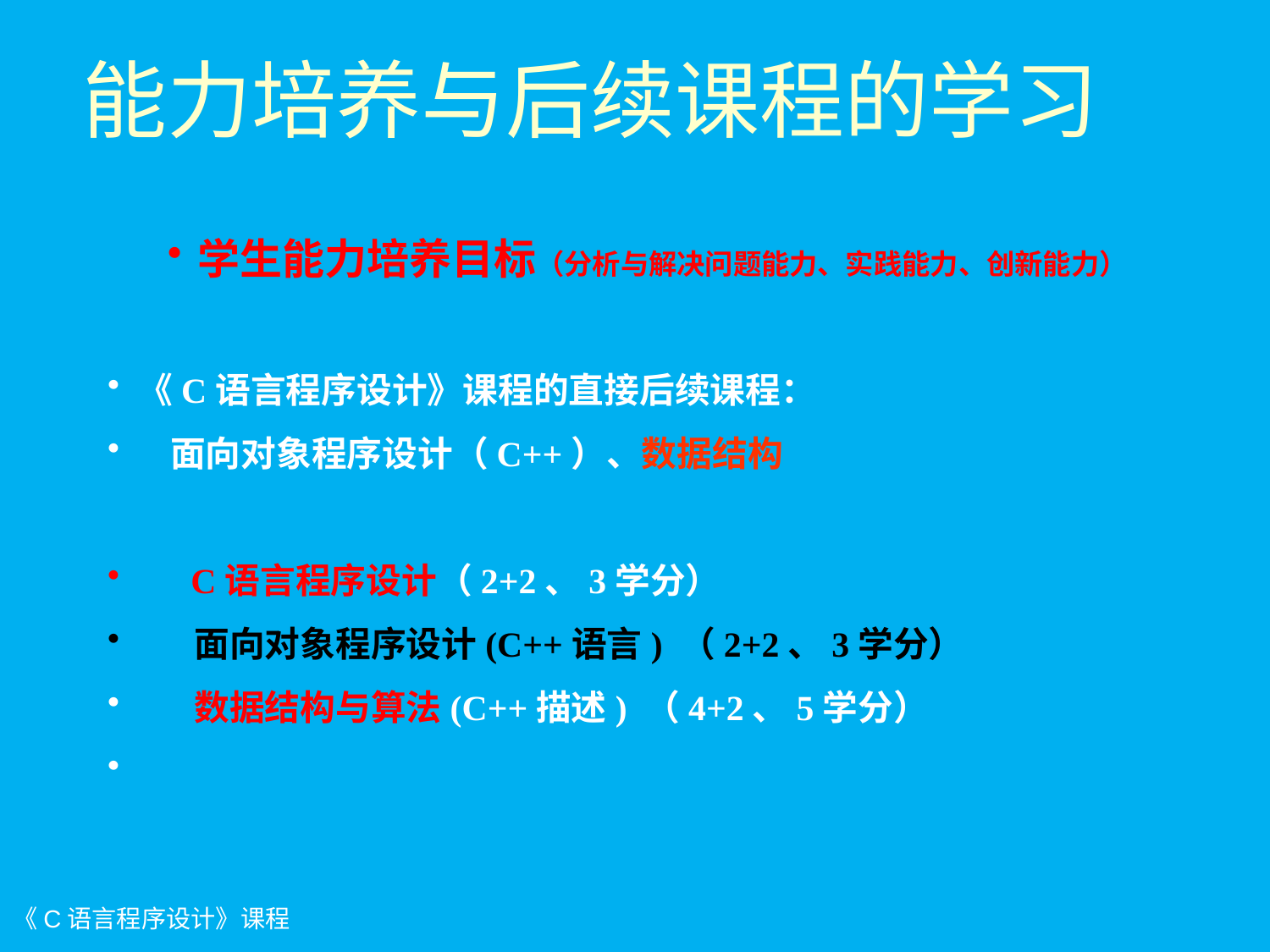

# 能力培养与后续课程的学习
学生能力培养目标（分析与解决问题能力、实践能力、创新能力）
《C语言程序设计》课程的直接后续课程：
   面向对象程序设计（C++）、数据结构

      C语言程序设计（2+2、3学分）
      面向对象程序设计(C++语言) （2+2、3学分）
      数据结构与算法(C++描述) （4+2、5学分）

《C语言程序设计》课程